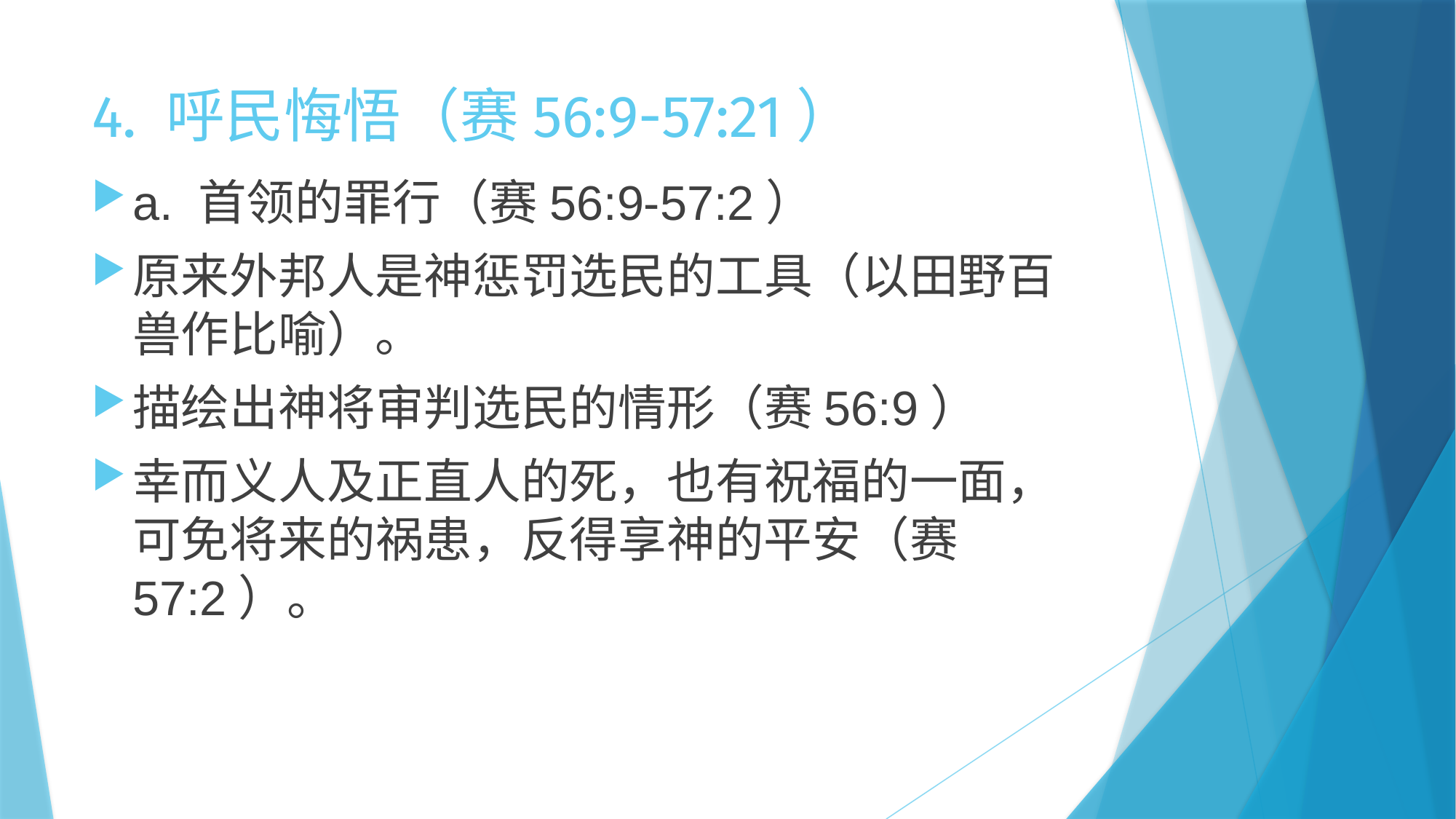

# 4. 呼民悔悟（赛56:9-57:21）
a. 首领的罪行（赛56:9-57:2）
原来外邦人是神惩罚选民的工具（以田野百兽作比喻）。
描绘出神将审判选民的情形（赛56:9）
幸而义人及正直人的死，也有祝福的一面，可免将来的祸患，反得享神的平安（赛57:2）。